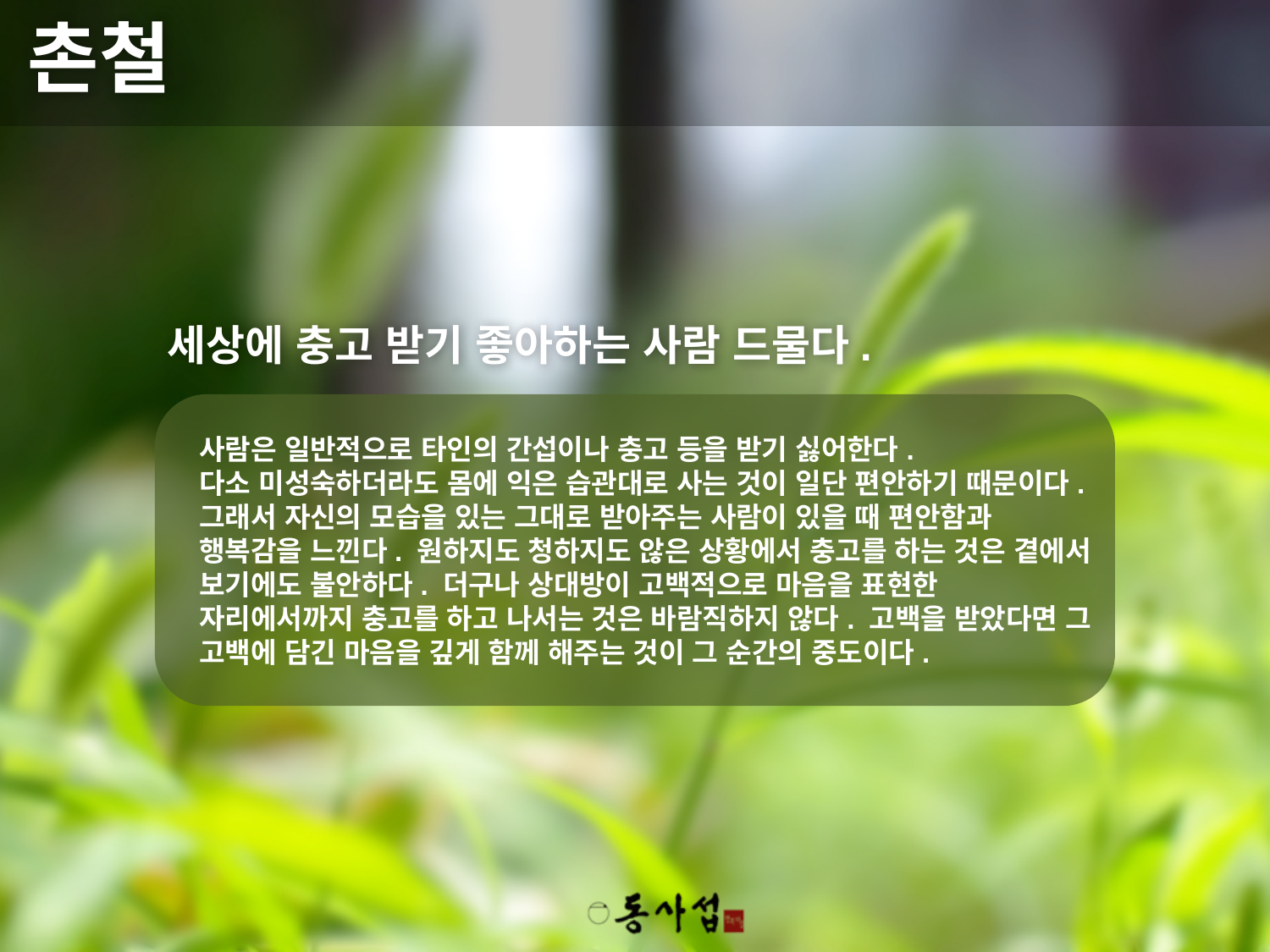

촌철
세상에 충고 받기 좋아하는 사람 드물다.
사람은 일반적으로 타인의 간섭이나 충고 등을 받기 싫어한다.
다소 미성숙하더라도 몸에 익은 습관대로 사는 것이 일단 편안하기 때문이다. 그래서 자신의 모습을 있는 그대로 받아주는 사람이 있을 때 편안함과 행복감을 느낀다. 원하지도 청하지도 않은 상황에서 충고를 하는 것은 곁에서 보기에도 불안하다. 더구나 상대방이 고백적으로 마음을 표현한 자리에서까지 충고를 하고 나서는 것은 바람직하지 않다. 고백을 받았다면 그 고백에 담긴 마음을 깊게 함께 해주는 것이 그 순간의 중도이다.